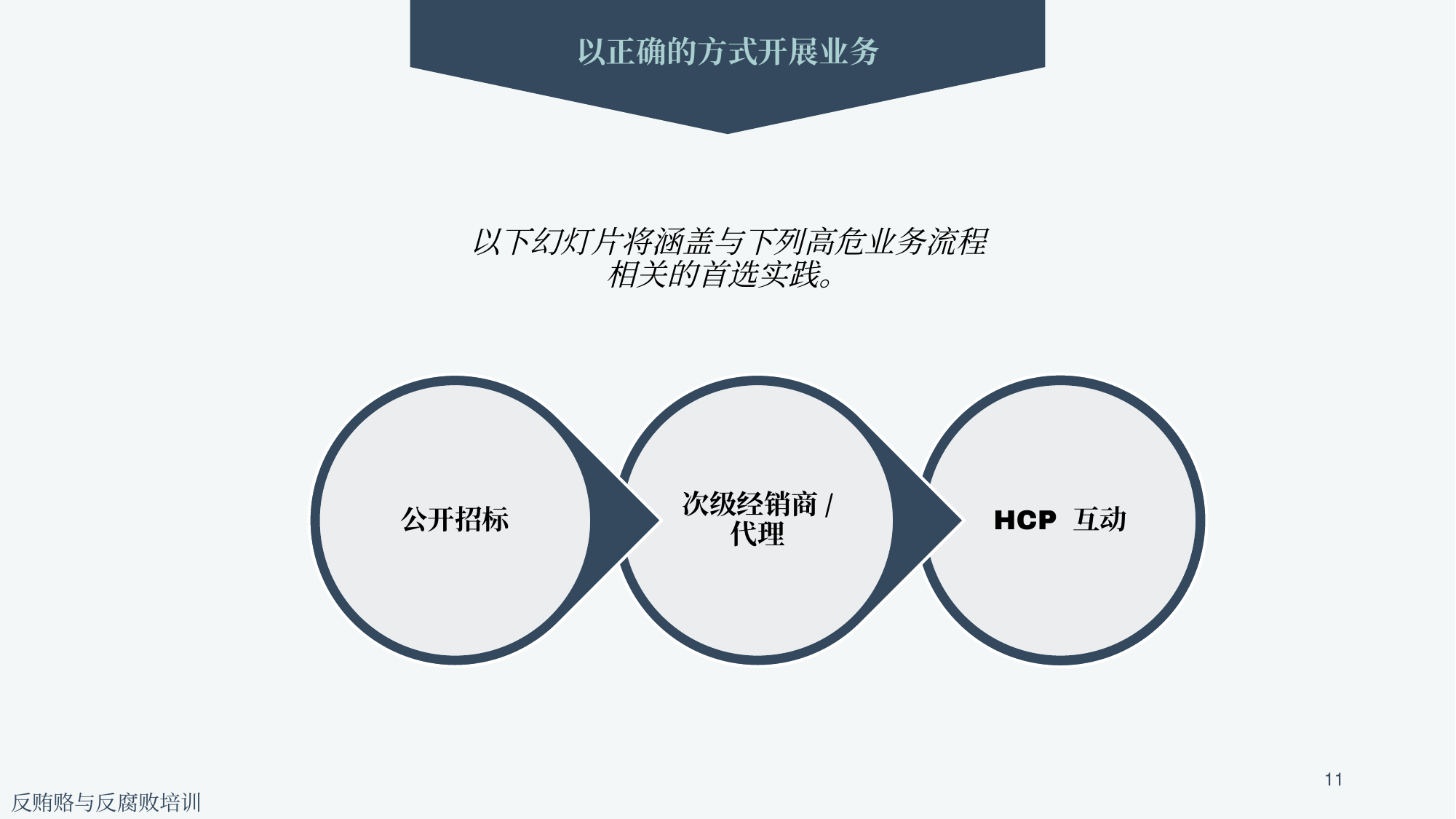

以正确的方式开展业务

以下幻灯片将涵盖与下列高危业务流程
相关的首选实践。
HCP 互动
次级经销商/
代理
公开招标
11